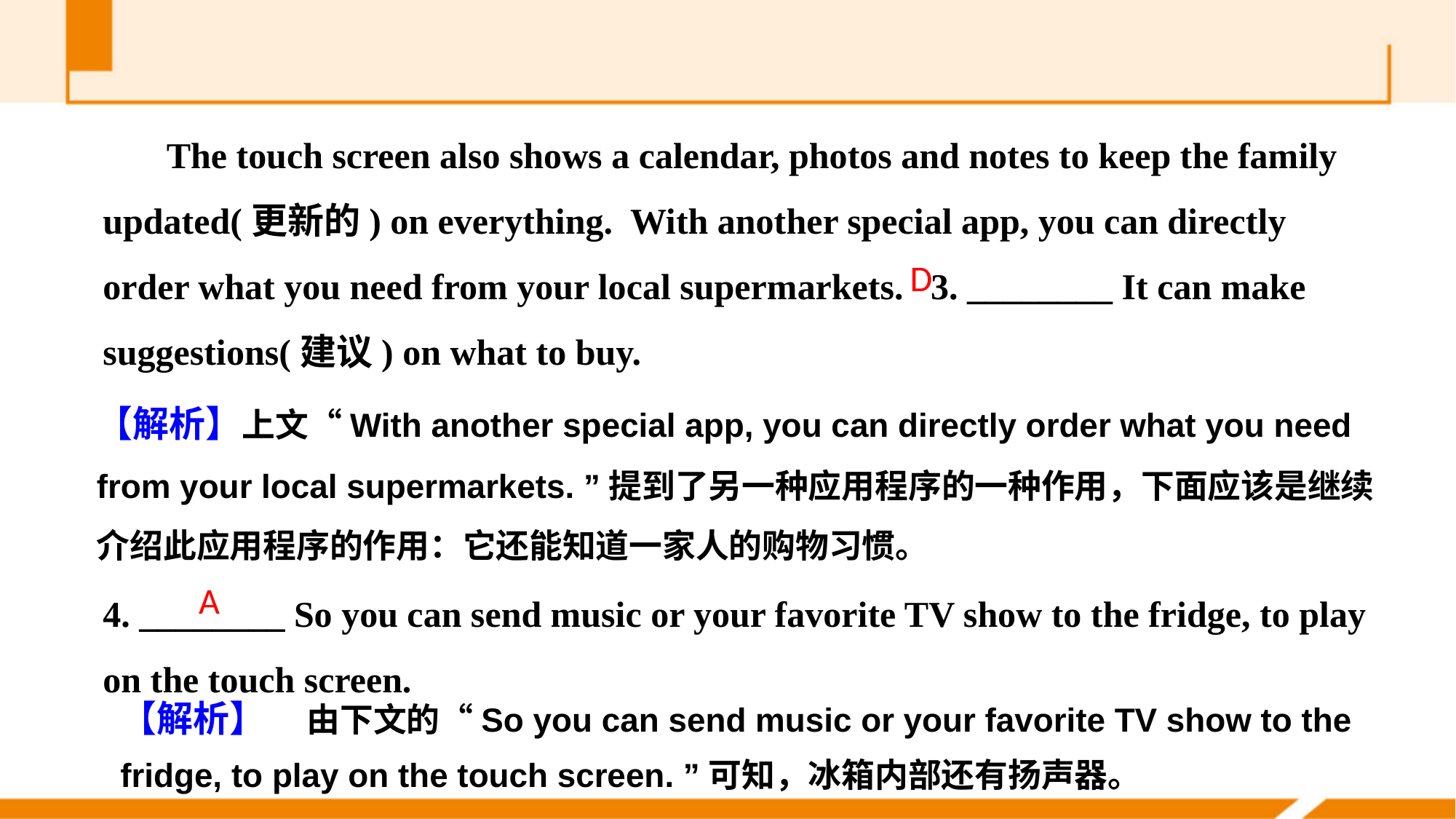

The touch screen also shows a calendar, photos and notes to keep the family updated(更新的) on everything.  With another special app, you can directly order what you need from your local supermarkets.   3. ________ It can make suggestions(建议) on what to buy.

4. ________ So you can send music or your favorite TV show to the fridge, to play on the touch screen.
D
【解析】上文“With another special app, you can directly order what you need from your local supermarkets. ”提到了另一种应用程序的一种作用，下面应该是继续介绍此应用程序的作用：它还能知道一家人的购物习惯。

A
【解析】 　由下文的“So you can send music or your favorite TV show to the fridge, to play on the touch screen. ”可知，冰箱内部还有扬声器。